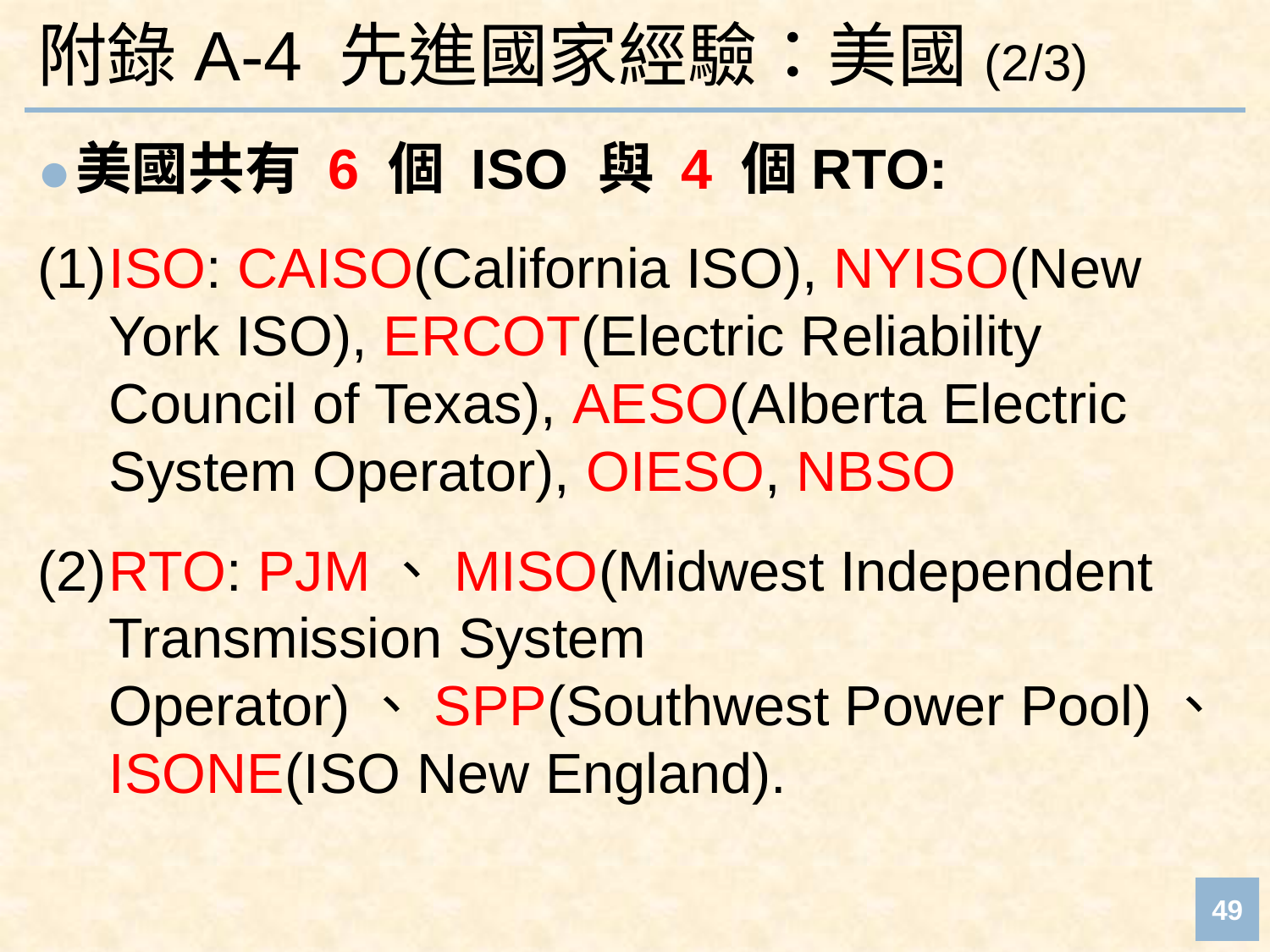

# 附錄A-4 先進國家經驗：美國(2/3)
美國共有 6 個 ISO 與 4 個RTO:
ISO: CAISO(California ISO), NYISO(New York ISO), ERCOT(Electric Reliability Council of Texas), AESO(Alberta Electric System Operator), OIESO, NBSO
RTO: PJM、MISO(Midwest Independent Transmission System Operator)、SPP(Southwest Power Pool)、ISONE(ISO New England).
49